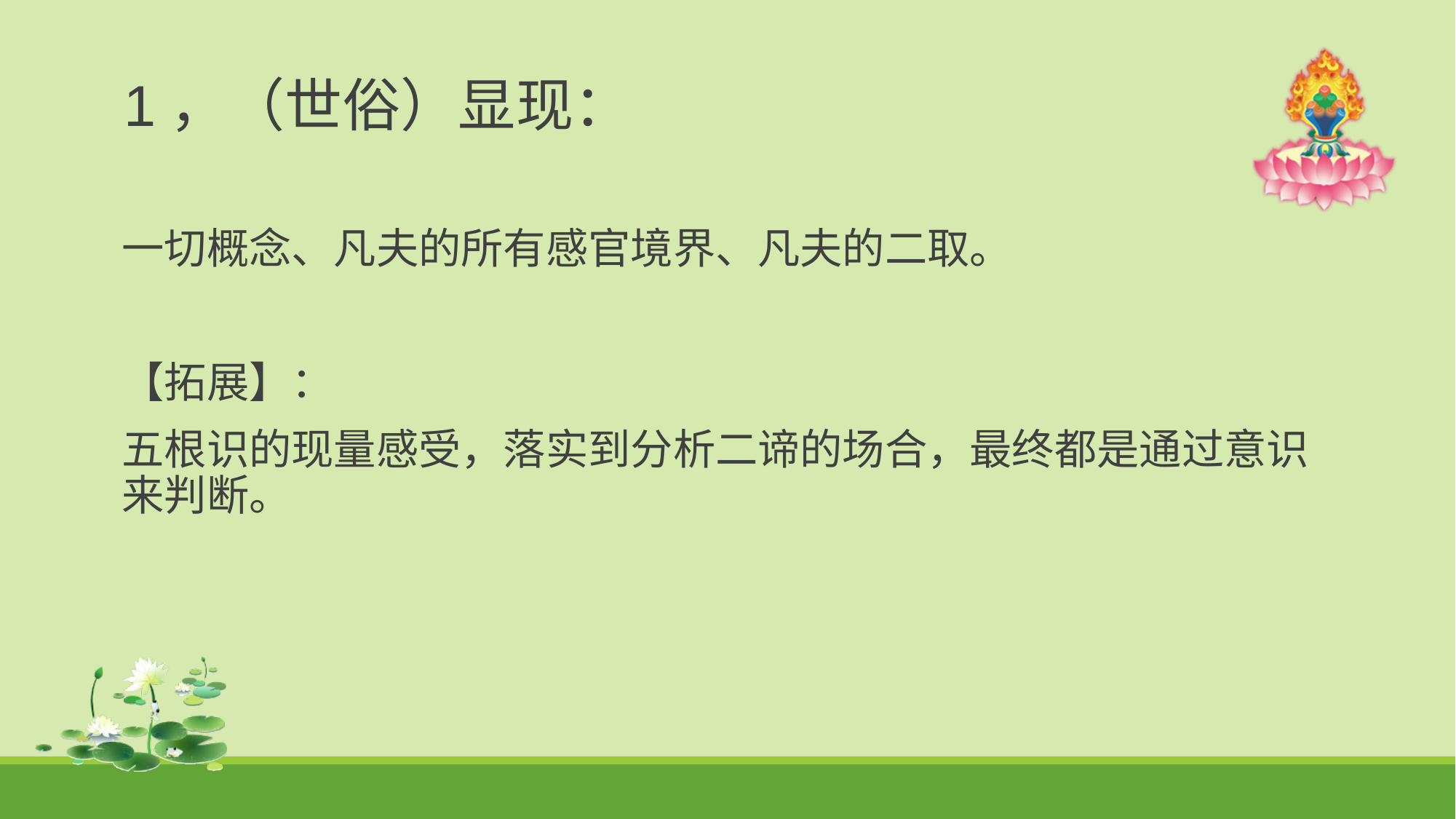

1，（世俗）显现：

一切概念、凡夫的所有感官境界、凡夫的二取。

【拓展】：
五根识的现量感受，落实到分析二谛的场合，最终都是通过意识来判断。